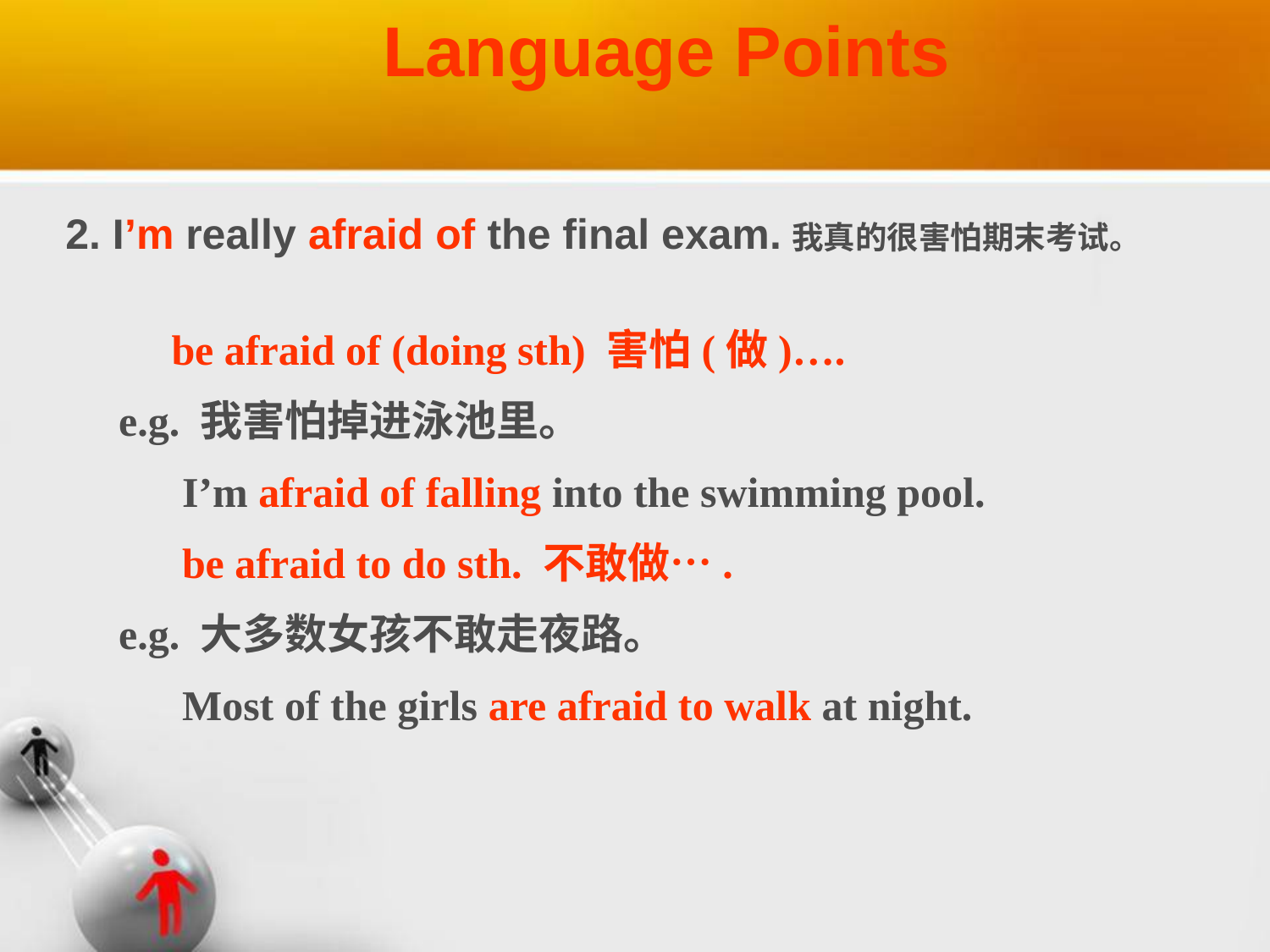

Language Points

2. I’m really afraid of the final exam.我真的很害怕期末考试。
      be afraid of (doing sth) 害怕(做)….
 e.g. 我害怕掉进泳池里。
       I’m afraid of falling into the swimming pool.
       be afraid to do sth. 不敢做….
 e.g. 大多数女孩不敢走夜路。
       Most of the girls are afraid to walk at night.